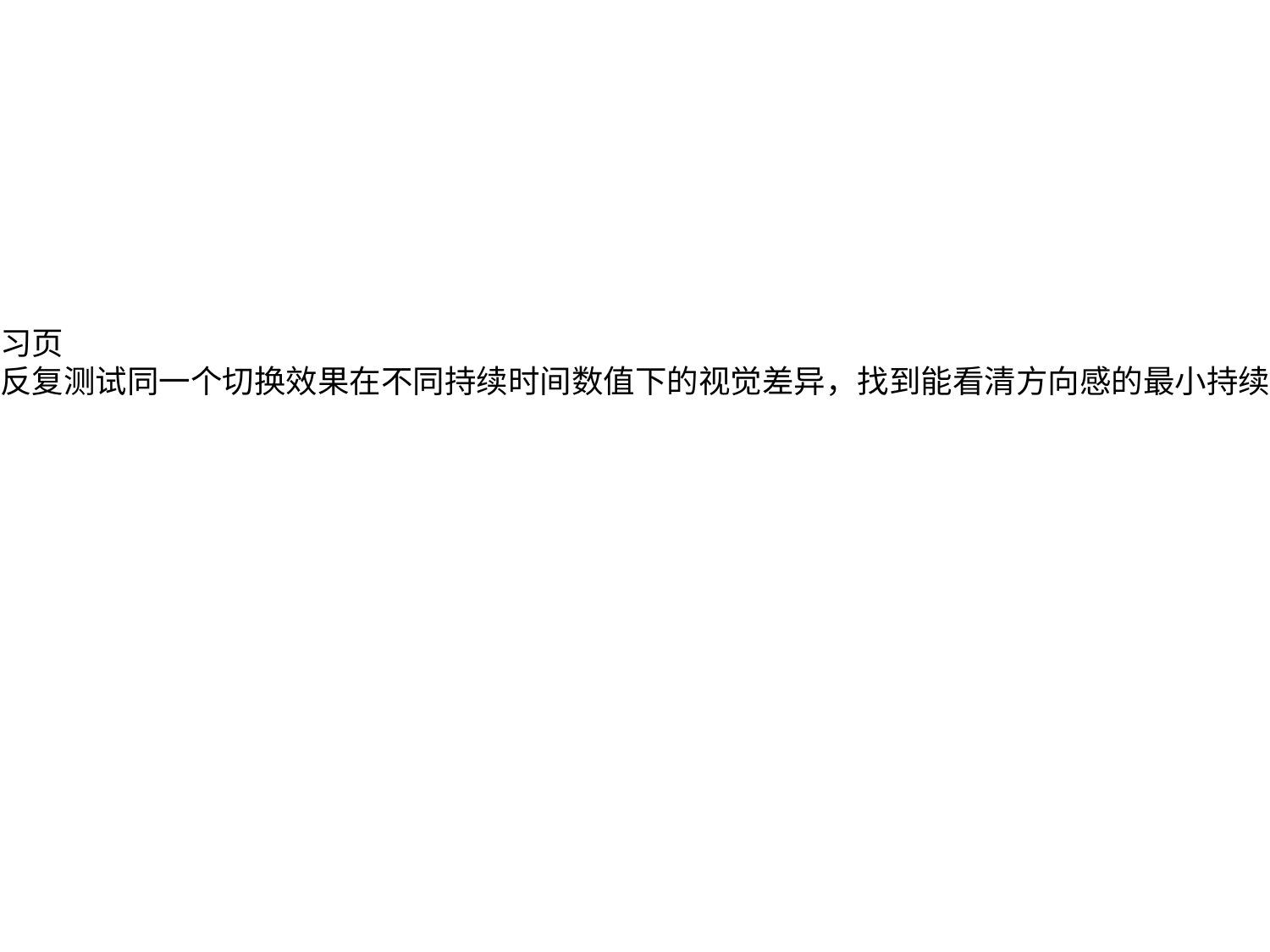

参数练习页
在这页反复测试同一个切换效果在不同持续时间数值下的视觉差异，找到能看清方向感的最小持续时间。